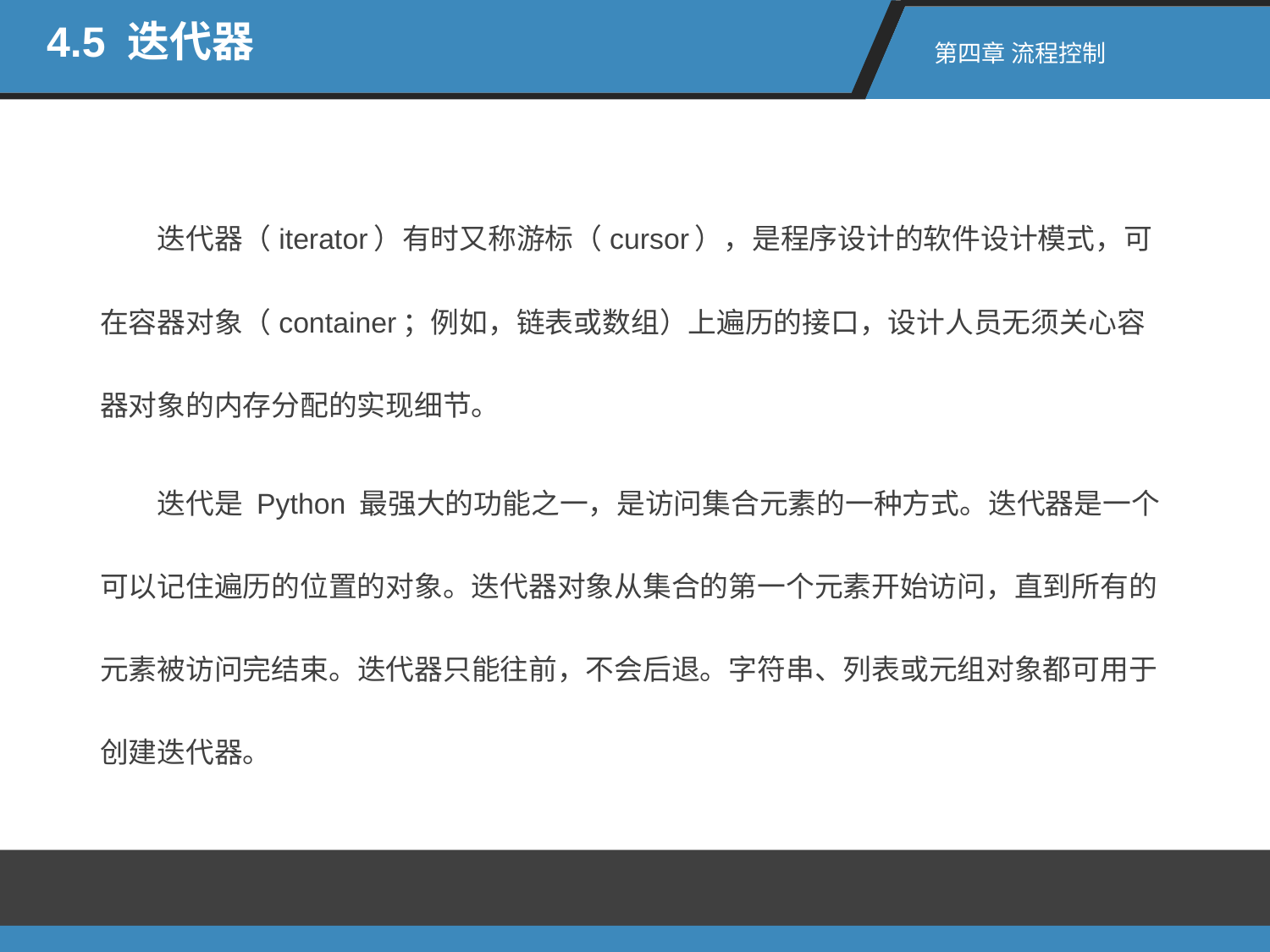

4.5 迭代器
第四章 流程控制
迭代器（iterator）有时又称游标（cursor），是程序设计的软件设计模式，可在容器对象（container；例如，链表或数组）上遍历的接口，设计人员无须关心容器对象的内存分配的实现细节。
迭代是 Python 最强大的功能之一，是访问集合元素的一种方式。迭代器是一个可以记住遍历的位置的对象。迭代器对象从集合的第一个元素开始访问，直到所有的元素被访问完结束。迭代器只能往前，不会后退。字符串、列表或元组对象都可用于创建迭代器。